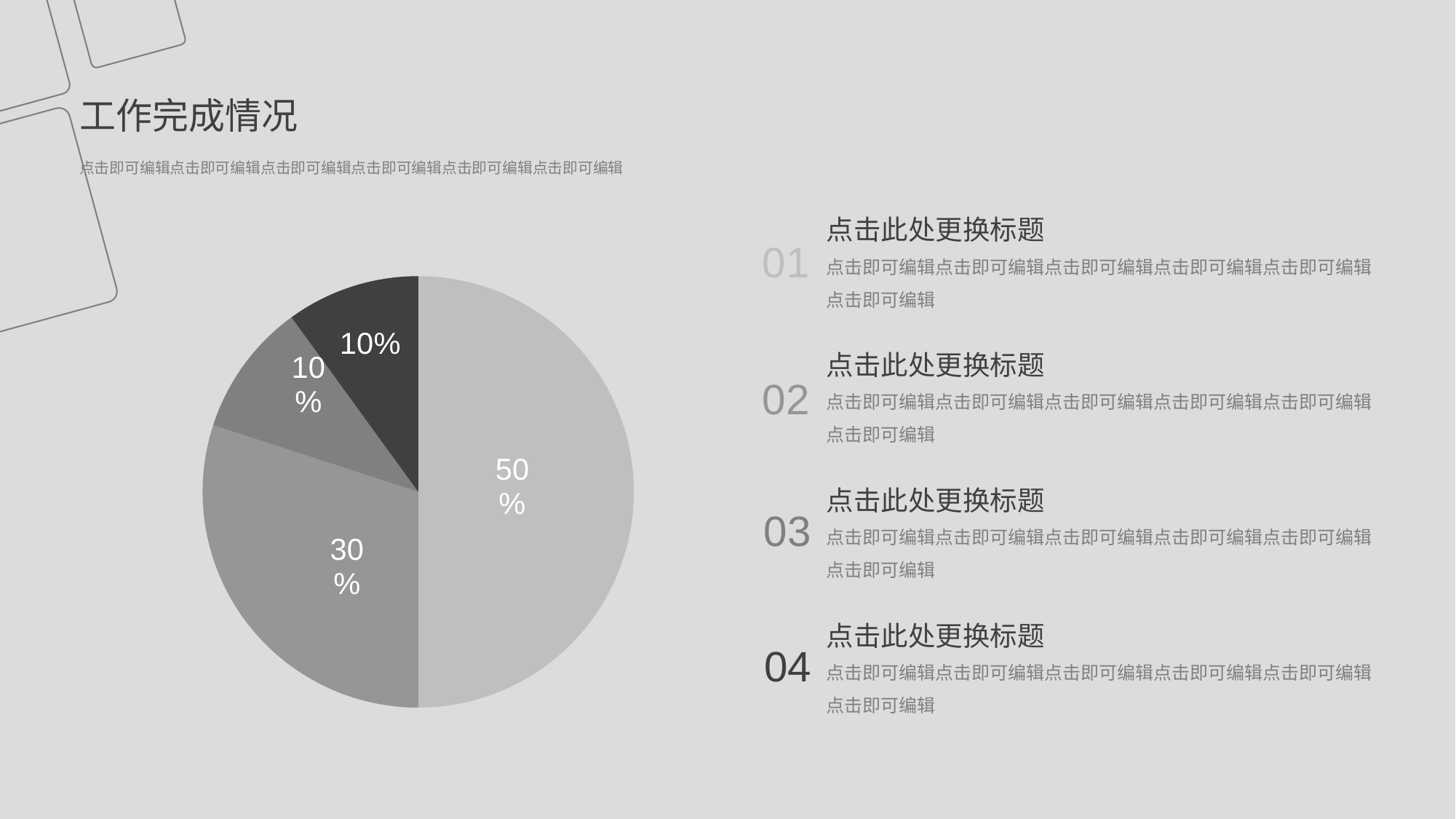

工作完成情况
点击即可编辑点击即可编辑点击即可编辑点击即可编辑点击即可编辑点击即可编辑
点击此处更换标题
点击即可编辑点击即可编辑点击即可编辑点击即可编辑点击即可编辑点击即可编辑
点击此处更换标题
点击即可编辑点击即可编辑点击即可编辑点击即可编辑点击即可编辑点击即可编辑
点击此处更换标题
点击即可编辑点击即可编辑点击即可编辑点击即可编辑点击即可编辑点击即可编辑
点击此处更换标题
点击即可编辑点击即可编辑点击即可编辑点击即可编辑点击即可编辑点击即可编辑
01
02
03
04

### Chart

| Category | 销售额 |
|---|---|
| 第一季度 | 5.0 |
| 第二季度 | 3.0 |
| 第三季度 | 1.0 |
| 第四季度 | 1.0 |